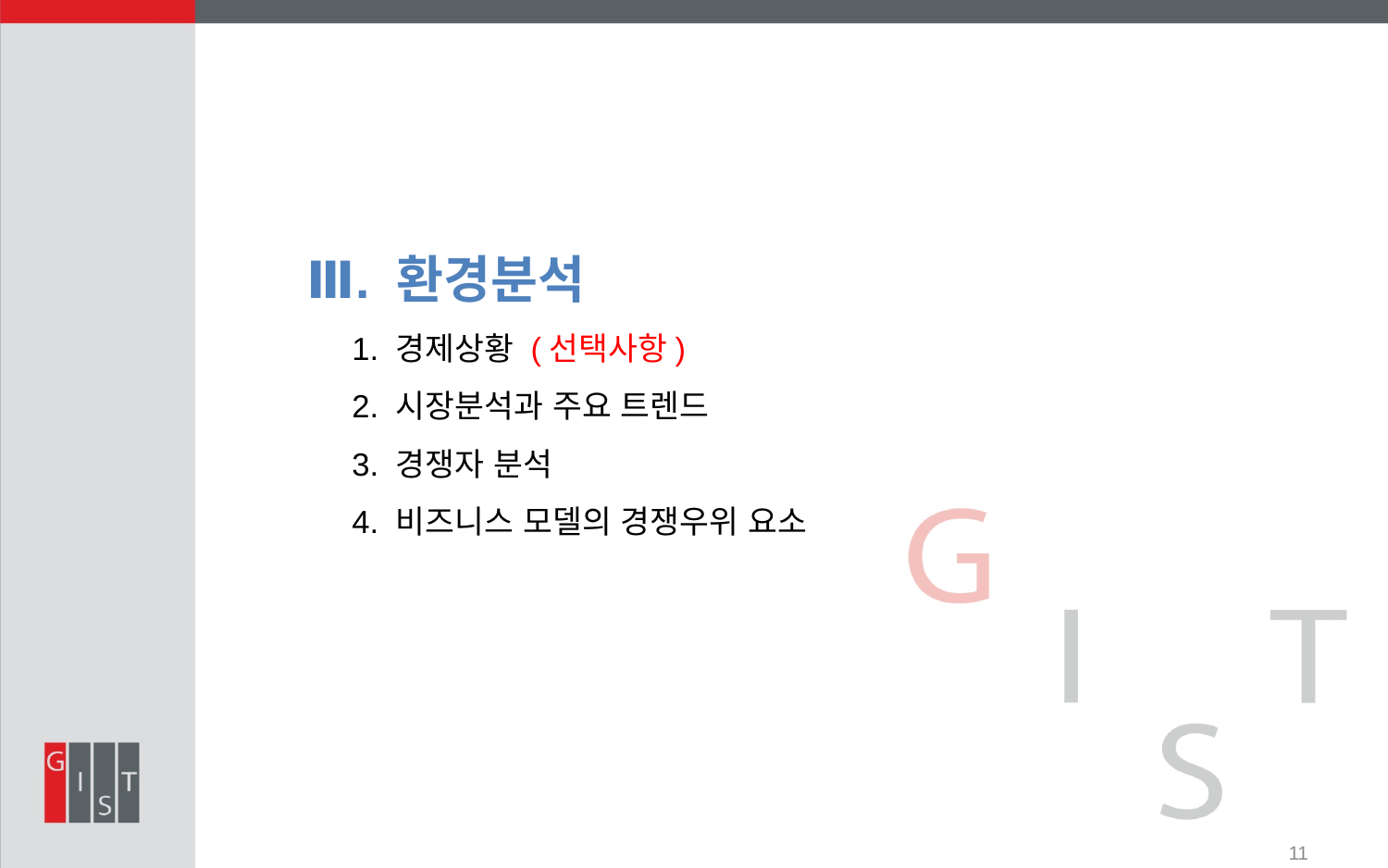

Ⅲ. 환경분석
     1. 경제상황 (선택사항)
     2. 시장분석과 주요 트렌드
     3. 경쟁자 분석
     4. 비즈니스 모델의 경쟁우위 요소

11